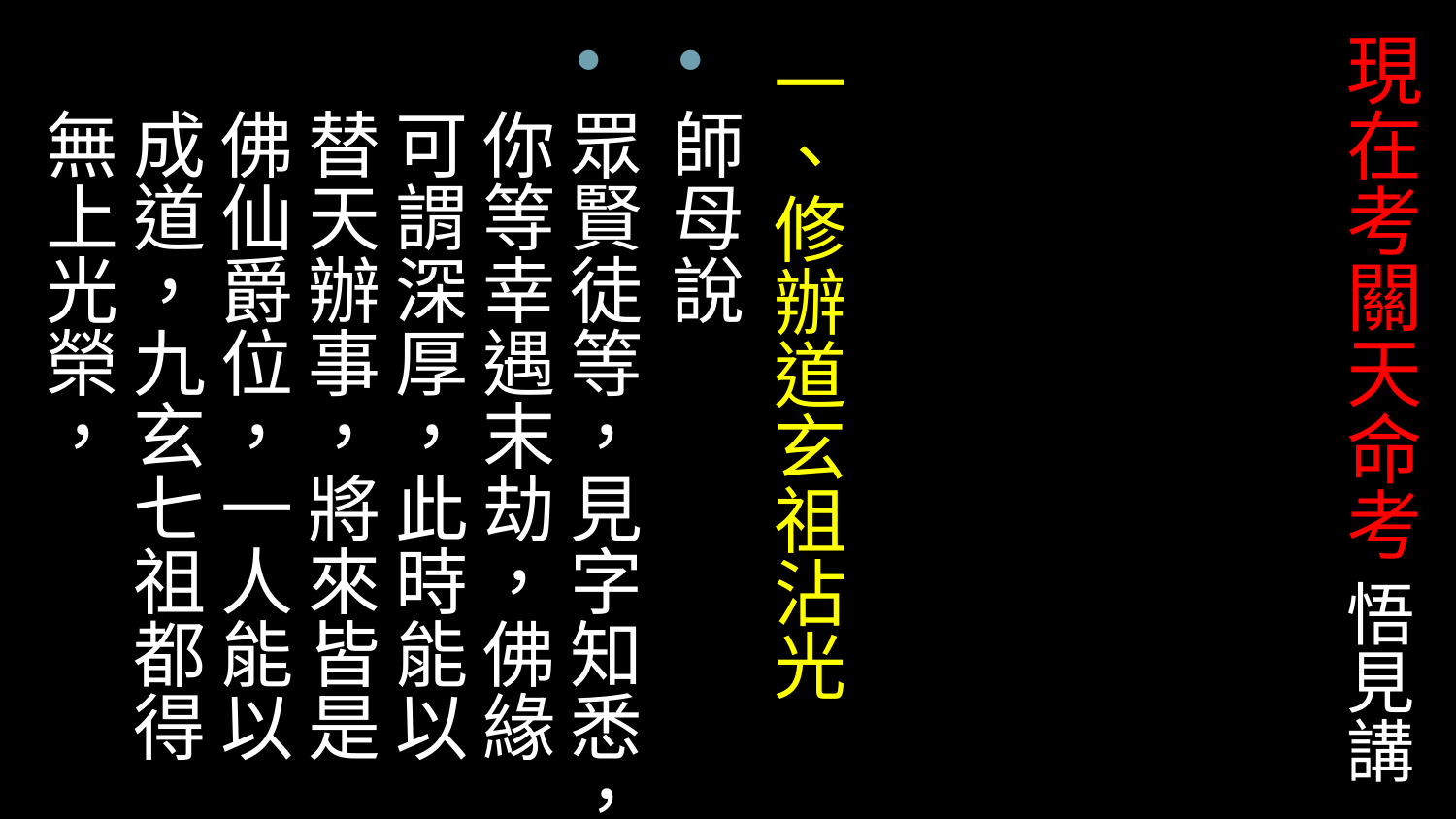

# 現在考關天命考 悟見講
一、修辦道玄祖沾光
師母說
眾賢徒等，見字知悉，你等幸遇末劫，佛緣可謂深厚，此時能以替天辦事，將來皆是佛仙爵位，一人能以成道，九玄七祖都得無上光榮，